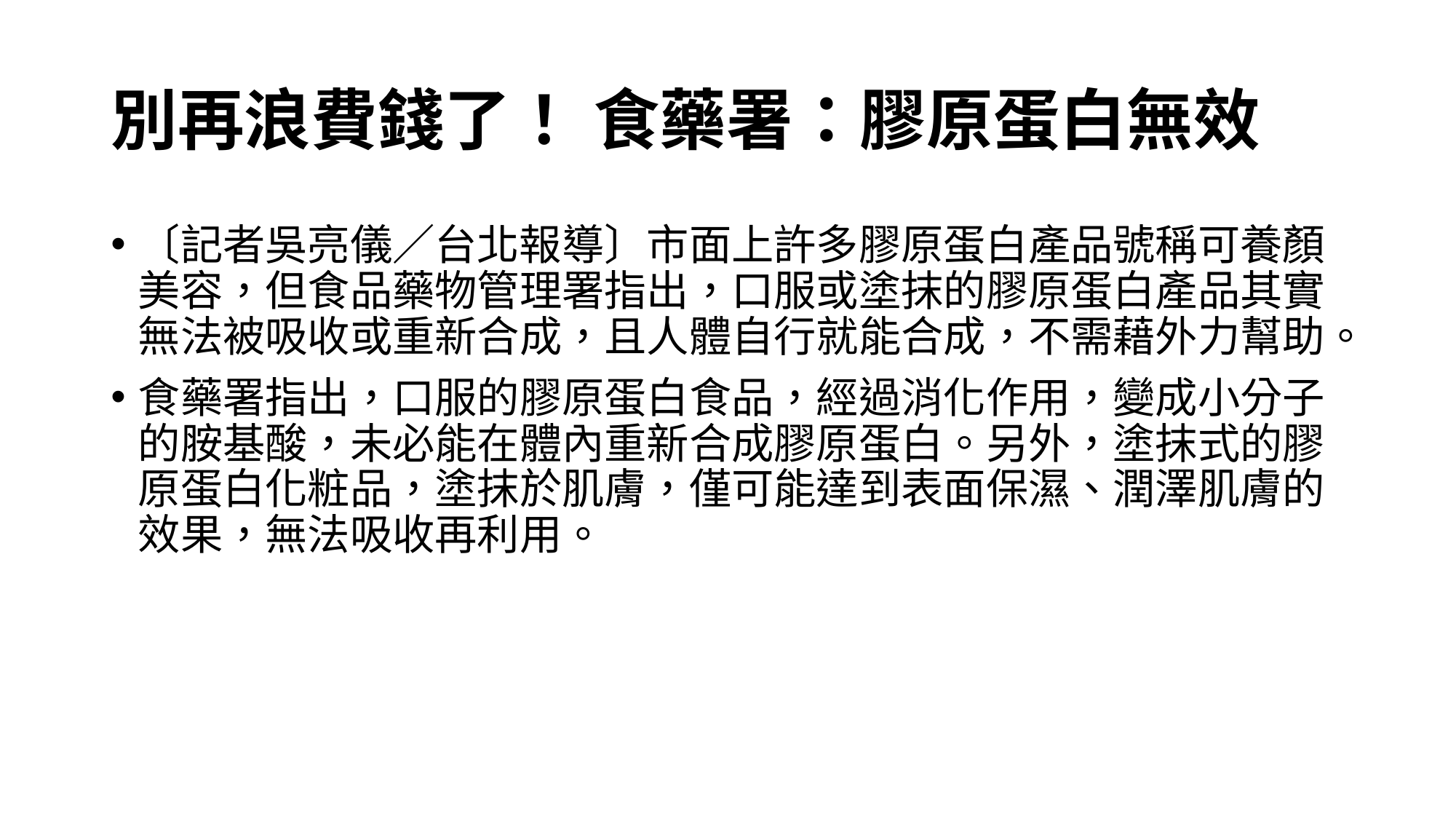

# 別再浪費錢了！ 食藥署：膠原蛋白無效
〔記者吳亮儀／台北報導〕市面上許多膠原蛋白產品號稱可養顏美容，但食品藥物管理署指出，口服或塗抹的膠原蛋白產品其實無法被吸收或重新合成，且人體自行就能合成，不需藉外力幫助。
食藥署指出，口服的膠原蛋白食品，經過消化作用，變成小分子的胺基酸，未必能在體內重新合成膠原蛋白。另外，塗抹式的膠原蛋白化粧品，塗抹於肌膚，僅可能達到表面保濕、潤澤肌膚的效果，無法吸收再利用。